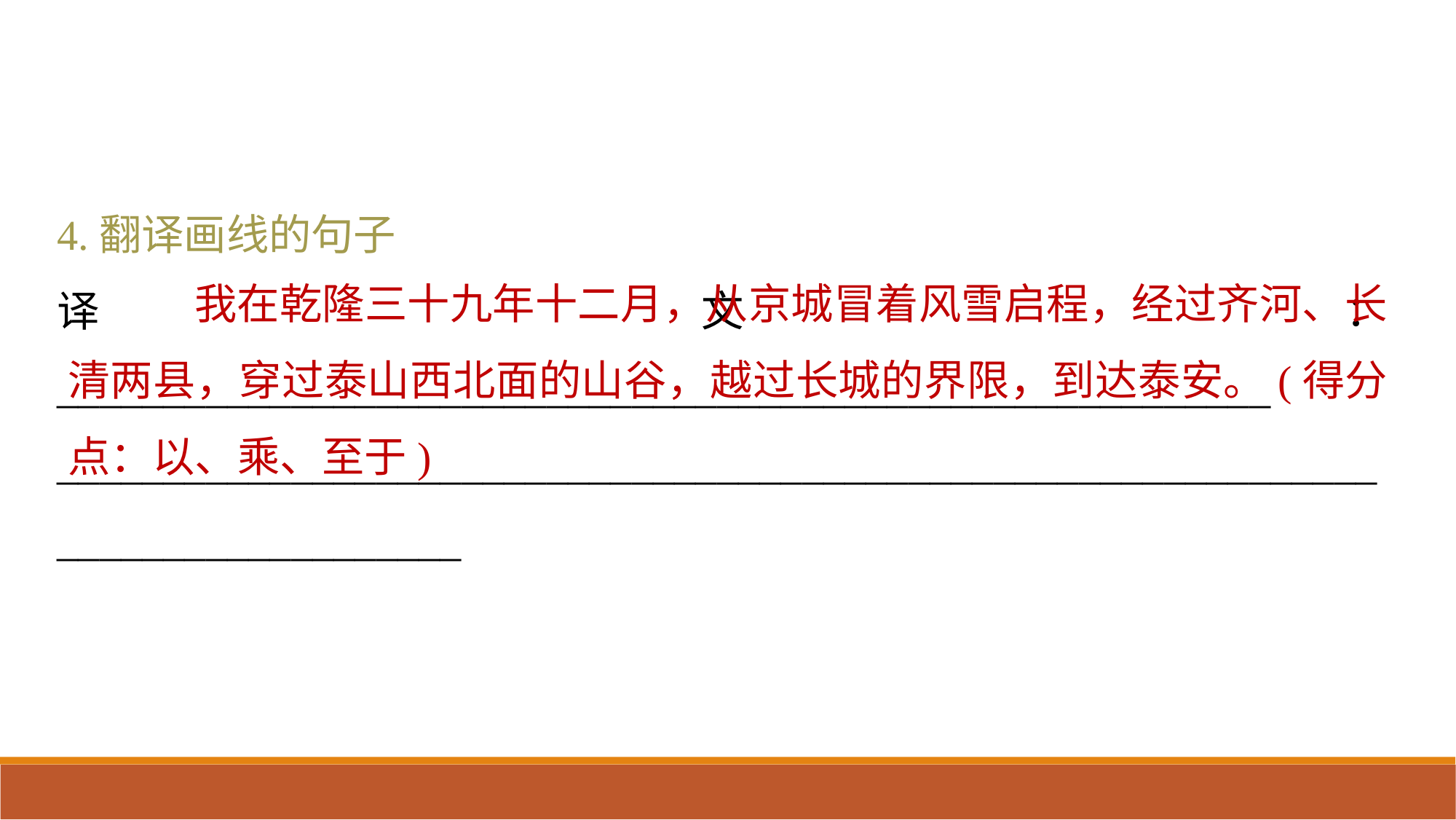

4.翻译画线的句子
译文：_________________________________________________________
_________________________________________________________________________________
            我在乾隆三十九年十二月，从京城冒着风雪启程，经过齐河、长清两县，穿过泰山西北面的山谷，越过长城的界限，到达泰安。(得分点：以、乘、至于)